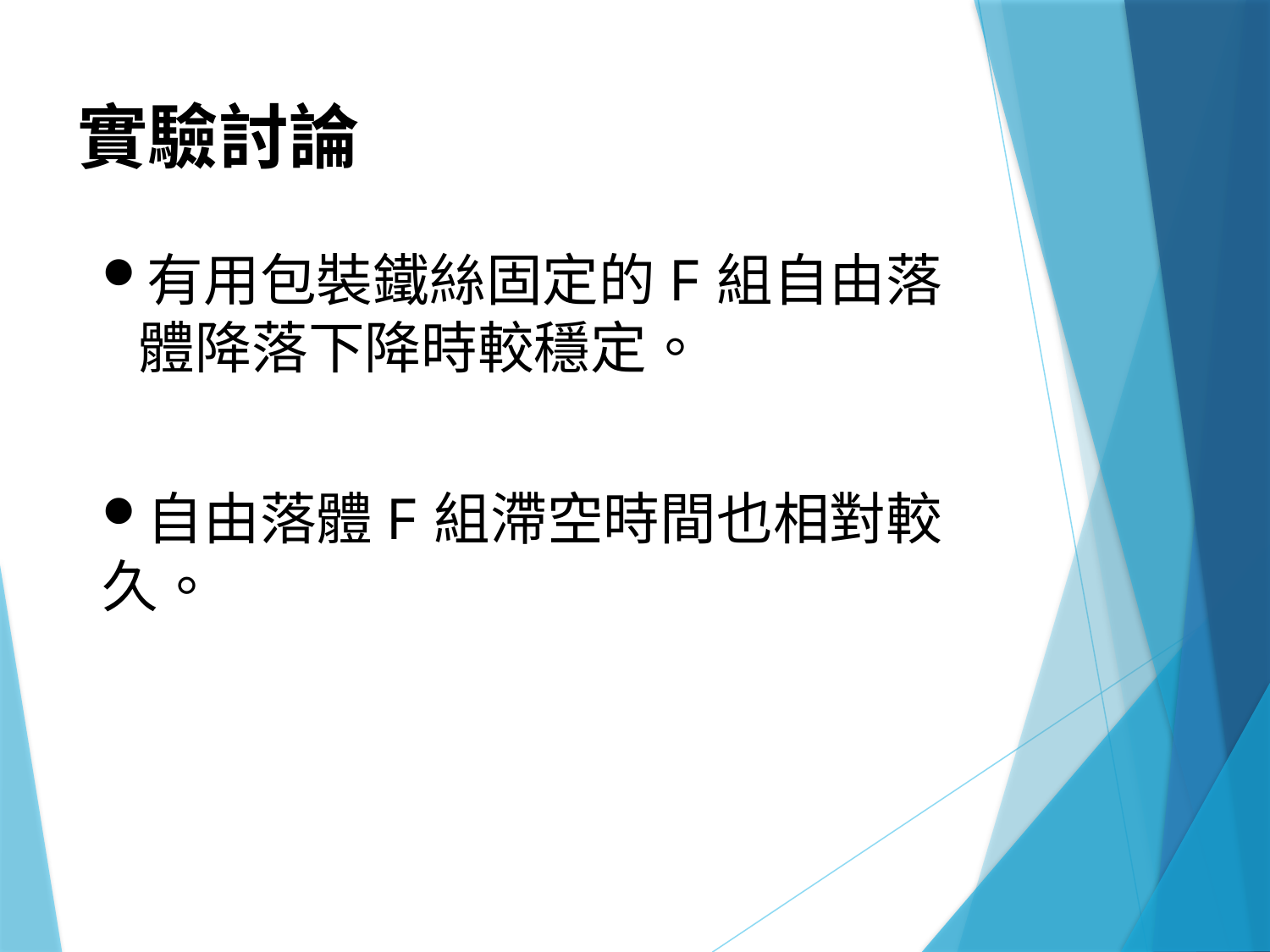

# 實驗討論
有用包裝鐵絲固定的F組自由落體降落下降時較穩定。

自由落體F組滯空時間也相對較久。